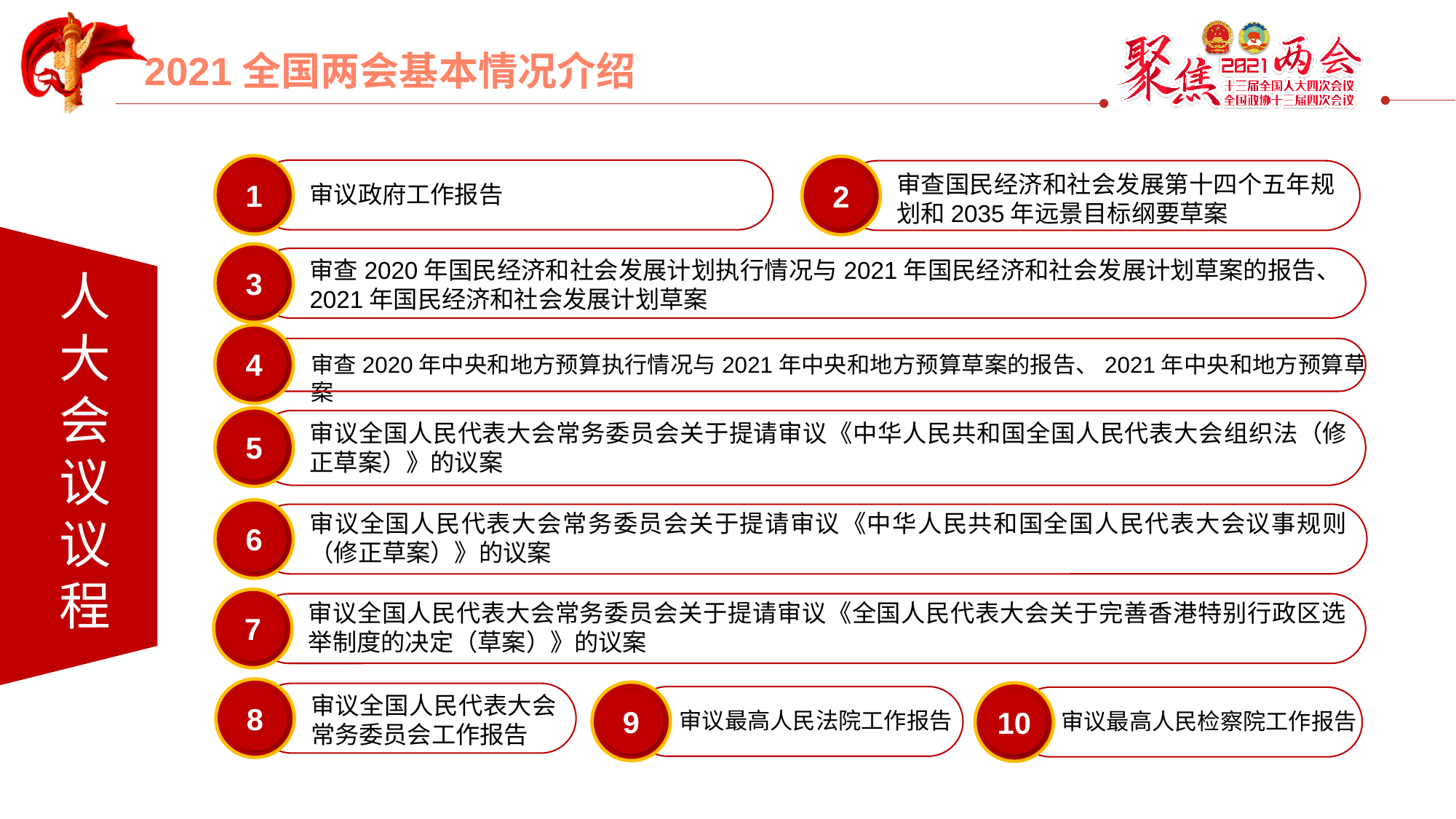

延迟符

1

2

审查国民经济和社会发展第十四个五年规划和2035年远景目标纲要草案
审议政府工作报告
人大会
议
议程

3

审查2020年国民经济和社会发展计划执行情况与2021年国民经济和社会发展计划草案的报告、2021年国民经济和社会发展计划草案

4

审查2020年中央和地方预算执行情况与2021年中央和地方预算草案的报告、2021年中央和地方预算草案

5

审议全国人民代表大会常务委员会关于提请审议《中华人民共和国全国人民代表大会组织法（修正草案）》的议案

6

审议全国人民代表大会常务委员会关于提请审议《中华人民共和国全国人民代表大会议事规则（修正草案）》的议案

7

审议全国人民代表大会常务委员会关于提请审议《全国人民代表大会关于完善香港特别行政区选举制度的决定（草案）》的议案

8

9

10

审议全国人民代表大会常务委员会工作报告
审议最高人民法院工作报告
审议最高人民检察院工作报告